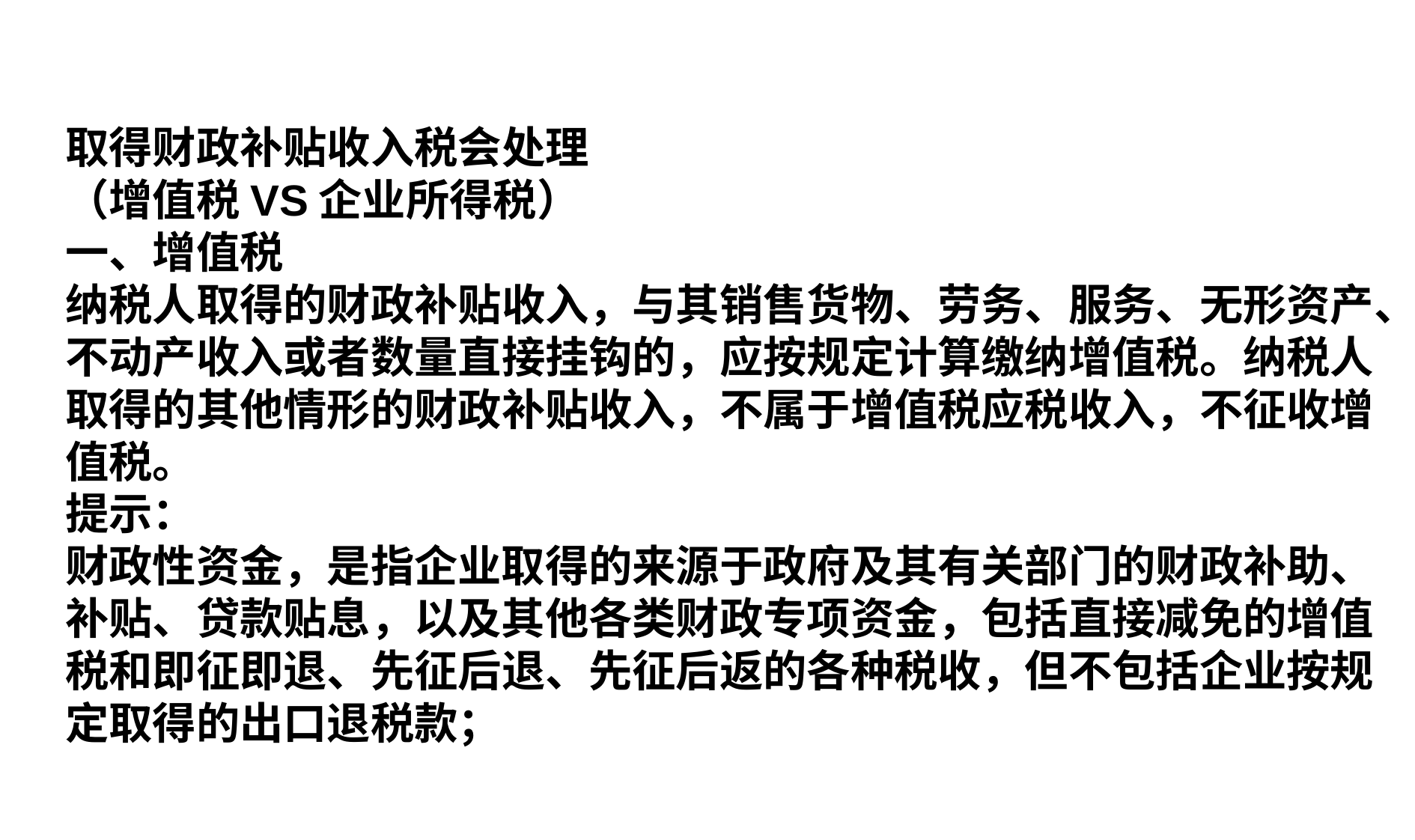

取得财政补贴收入税会处理
（增值税VS企业所得税）
一、增值税
纳税人取得的财政补贴收入，与其销售货物、劳务、服务、无形资产、不动产收入或者数量直接挂钩的，应按规定计算缴纳增值税。纳税人取得的其他情形的财政补贴收入，不属于增值税应税收入，不征收增值税。
提示：
财政性资金，是指企业取得的来源于政府及其有关部门的财政补助、补贴、贷款贴息，以及其他各类财政专项资金，包括直接减免的增值税和即征即退、先征后退、先征后返的各种税收，但不包括企业按规定取得的出口退税款；